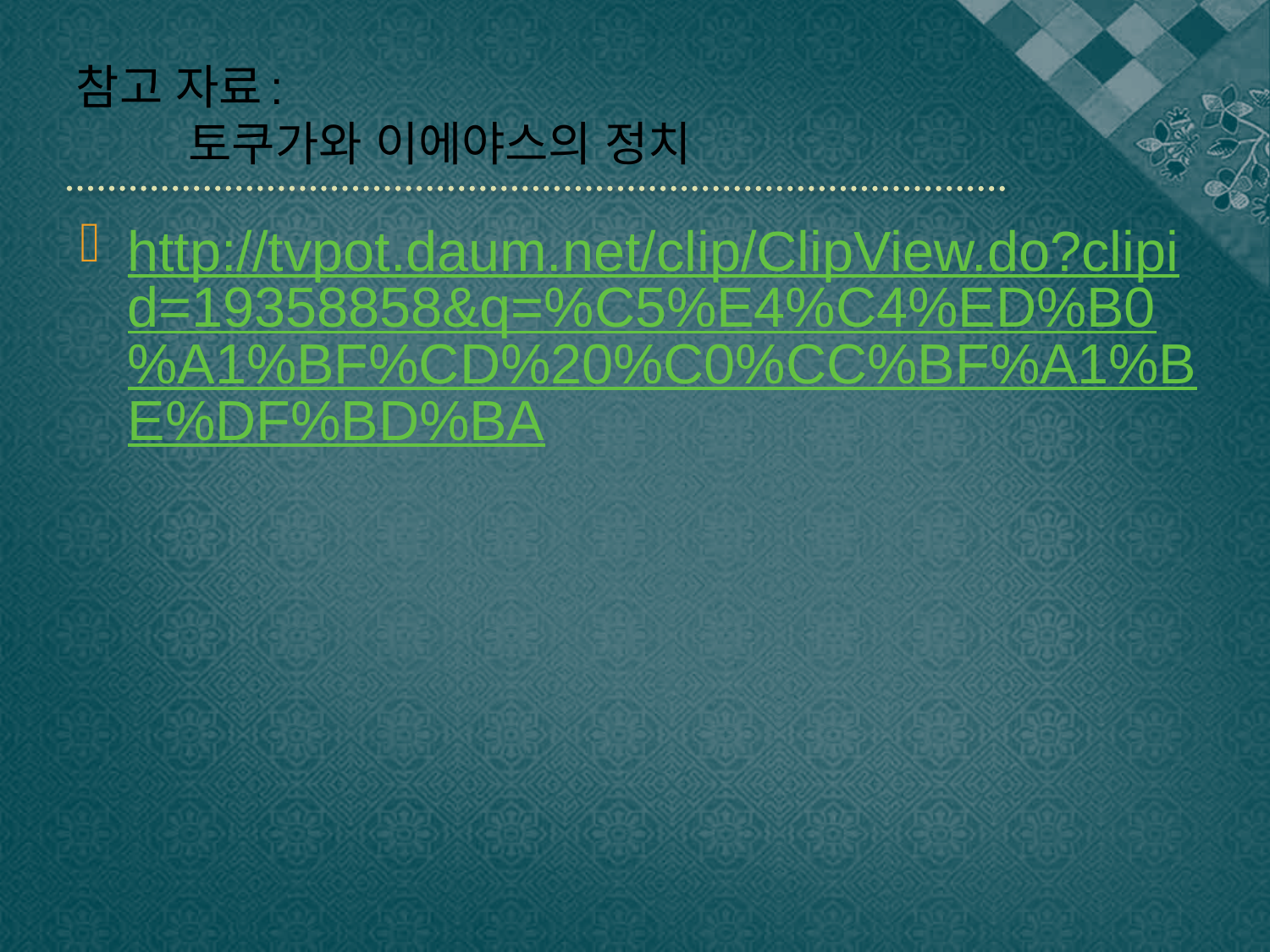

# 참고 자료: 토쿠가와 이에야스의 정치
http://tvpot.daum.net/clip/ClipView.do?clipid=19358858&q=%C5%E4%C4%ED%B0%A1%BF%CD%20%C0%CC%BF%A1%BE%DF%BD%BA